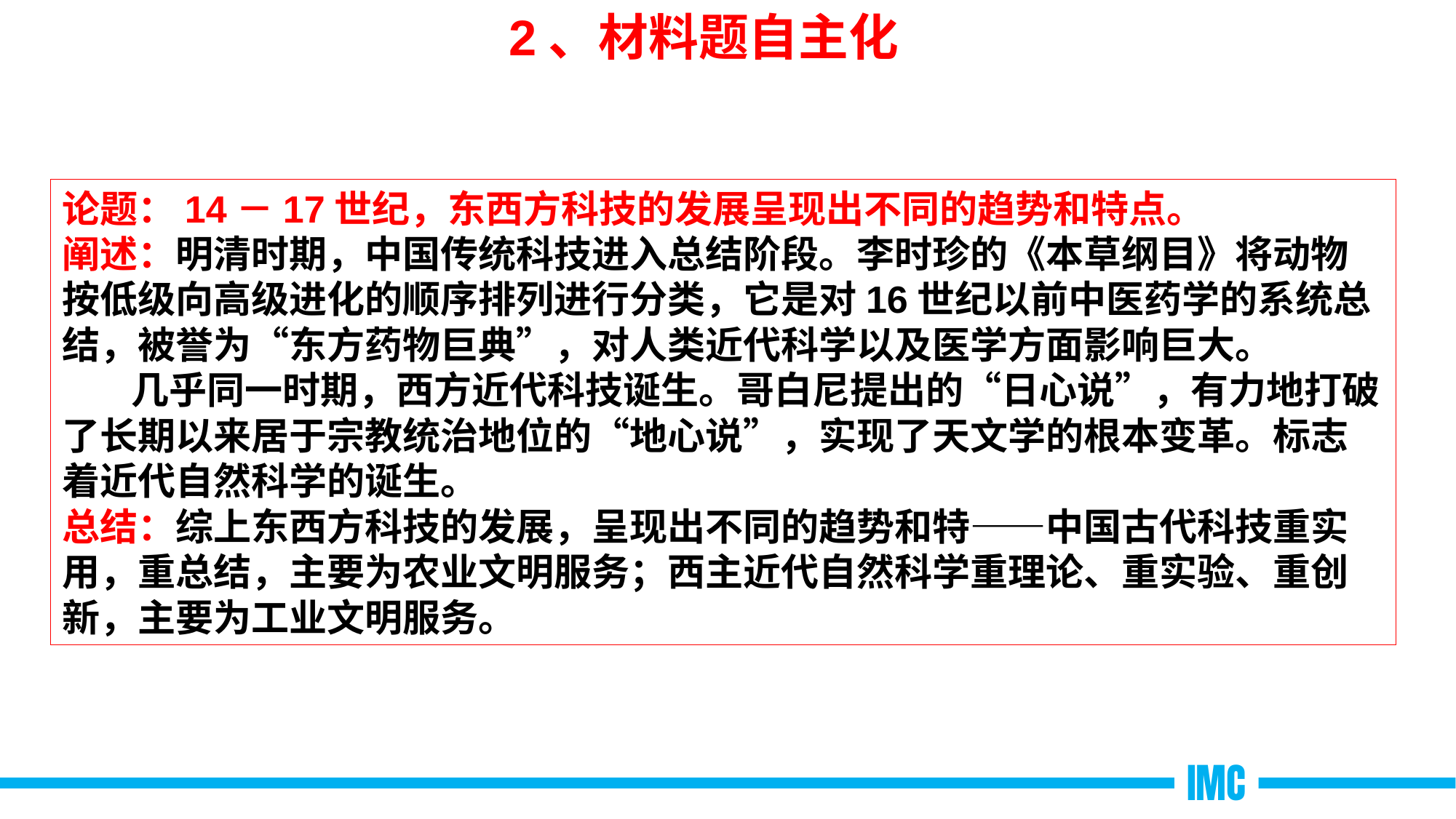

2、材料题自主化
论题：14－17世纪，东西方科技的发展呈现出不同的趋势和特点。
阐述：明清时期，中国传统科技进入总结阶段。李时珍的《本草纲目》将动物按低级向高级进化的顺序排列进行分类，它是对16世纪以前中医药学的系统总结，被誉为“东方药物巨典”，对人类近代科学以及医学方面影响巨大。
       几乎同一时期，西方近代科技诞生。哥白尼提出的“日心说”，有力地打破了长期以来居于宗教统治地位的“地心说”，实现了天文学的根本变革。标志着近代自然科学的诞生。
总结：综上东西方科技的发展，呈现出不同的趋势和特——中国古代科技重实用，重总结，主要为农业文明服务；西主近代自然科学重理论、重实验、重创新，主要为工业文明服务。